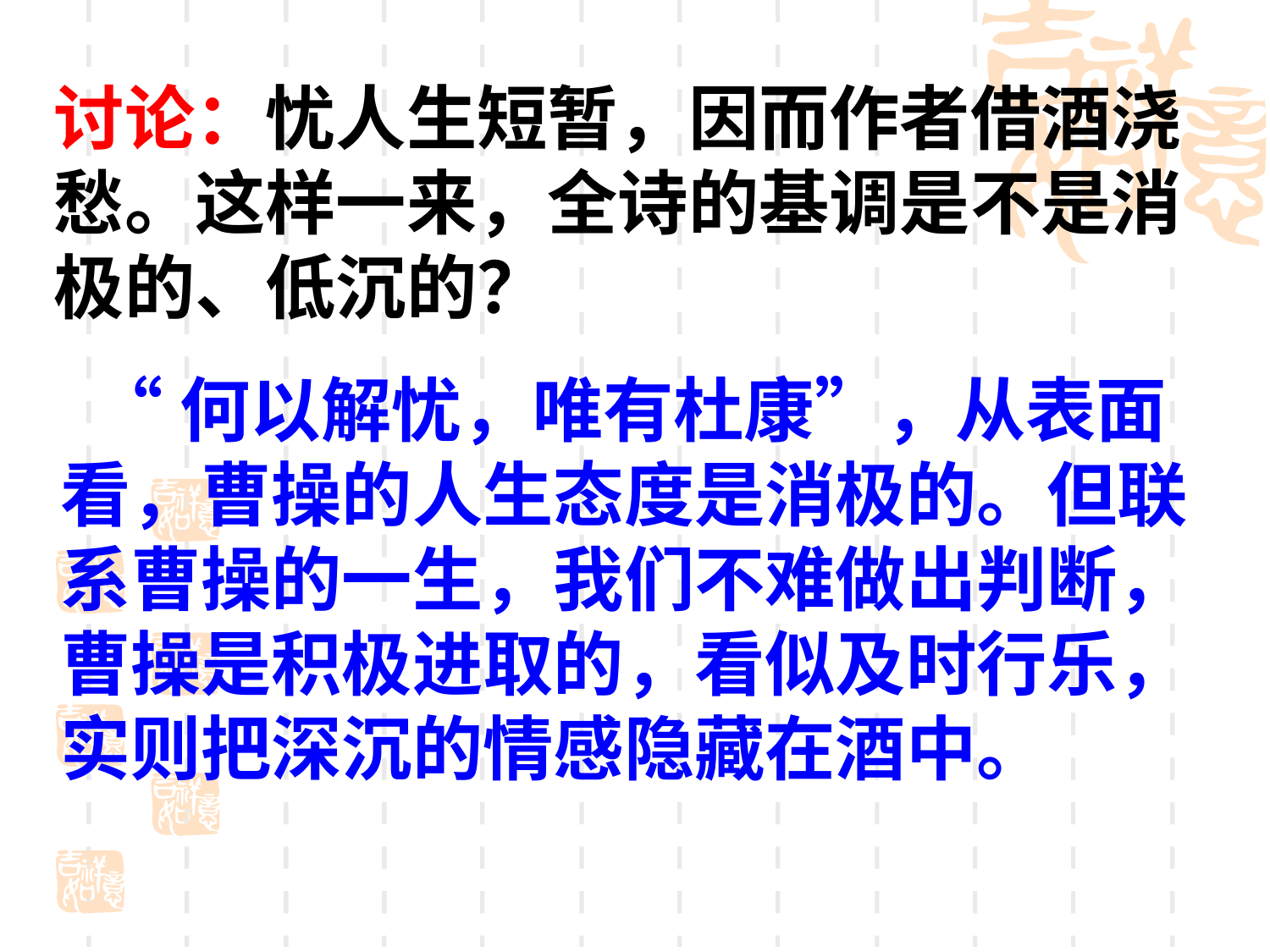

# 讨论：忧人生短暂，因而作者借酒浇愁。这样一来，全诗的基调是不是消极的、低沉的？
     “何以解忧，唯有杜康”，从表面看，曹操的人生态度是消极的。但联系曹操的一生，我们不难做出判断，曹操是积极进取的，看似及时行乐，实则把深沉的情感隐藏在酒中。